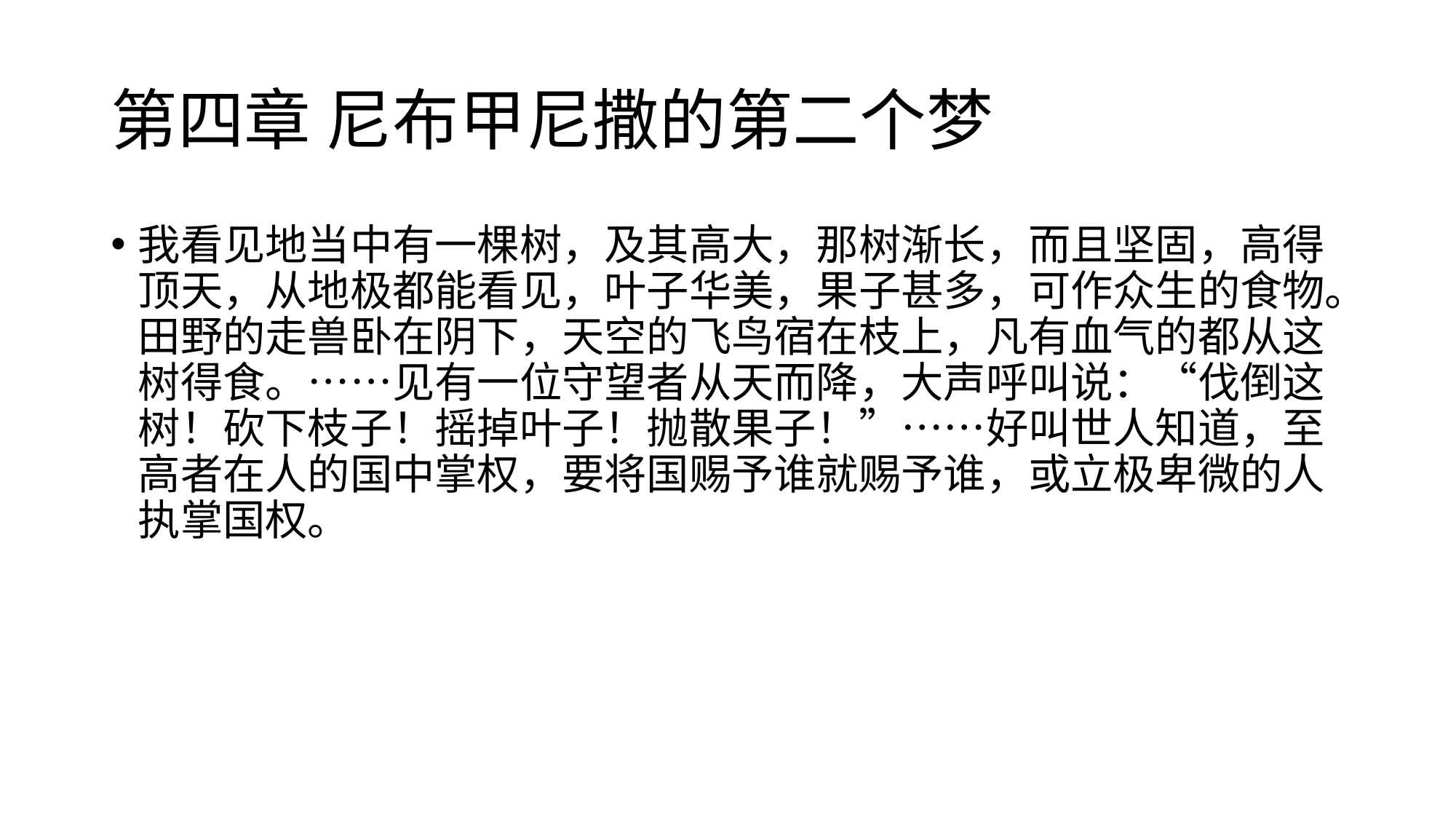

# 第四章 尼布甲尼撒的第二个梦
我看见地当中有一棵树，及其高大，那树渐长，而且坚固，高得顶天，从地极都能看见，叶子华美，果子甚多，可作众生的食物。田野的走兽卧在阴下，天空的飞鸟宿在枝上，凡有血气的都从这树得食。……见有一位守望者从天而降，大声呼叫说：“伐倒这树！砍下枝子！摇掉叶子！抛散果子！”……好叫世人知道，至高者在人的国中掌权，要将国赐予谁就赐予谁，或立极卑微的人执掌国权。